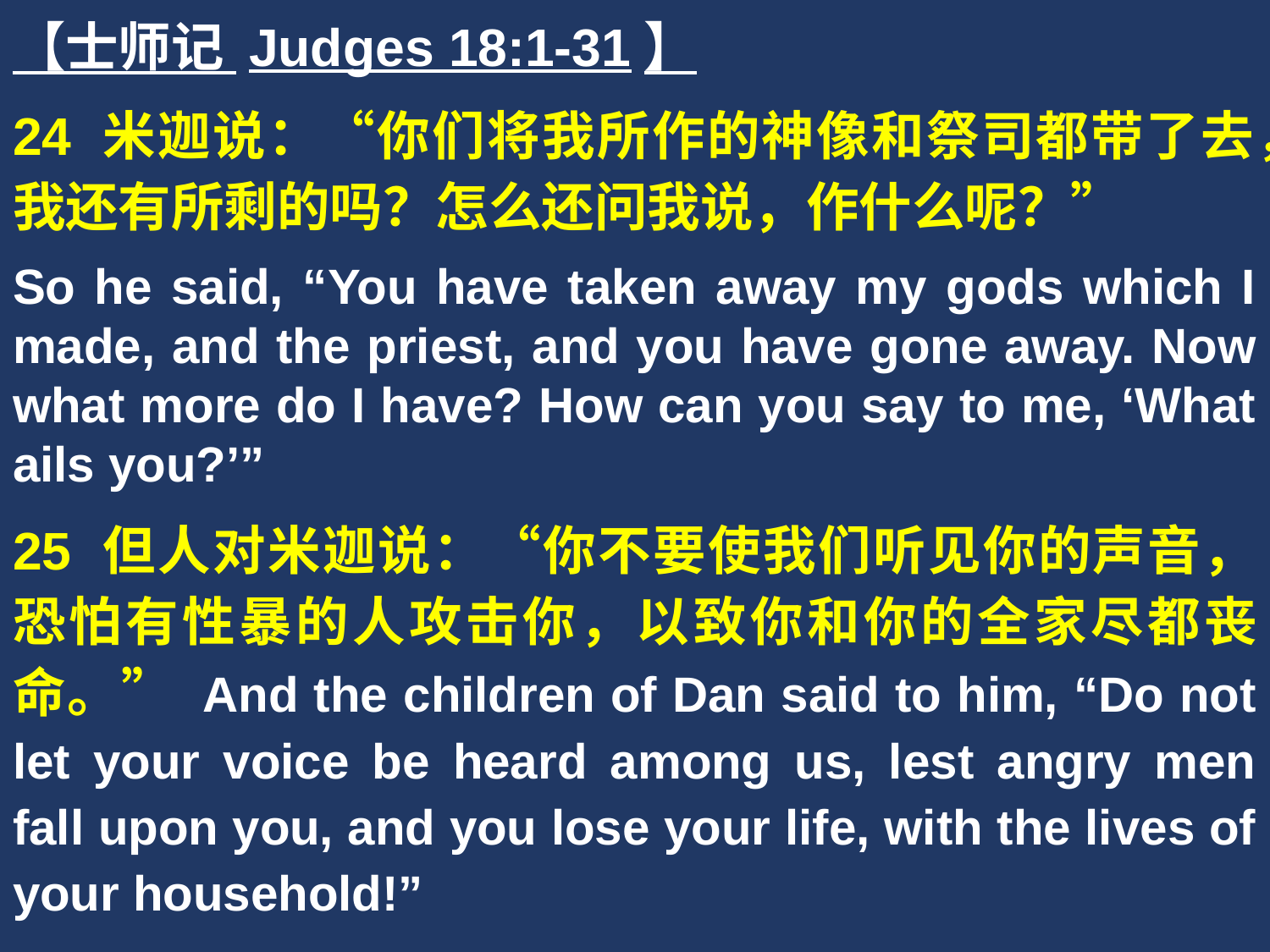

【士师记 Judges 18:1-31】
24 米迦说：“你们将我所作的神像和祭司都带了去，我还有所剩的吗？怎么还问我说，作什么呢？”
So he said, “You have taken away my gods which I made, and the priest, and you have gone away. Now what more do I have? How can you say to me, ‘What ails you?’”
25 但人对米迦说：“你不要使我们听见你的声音，恐怕有性暴的人攻击你，以致你和你的全家尽都丧命。” And the children of Dan said to him, “Do not let your voice be heard among us, lest angry men fall upon you, and you lose your life, with the lives of your household!”